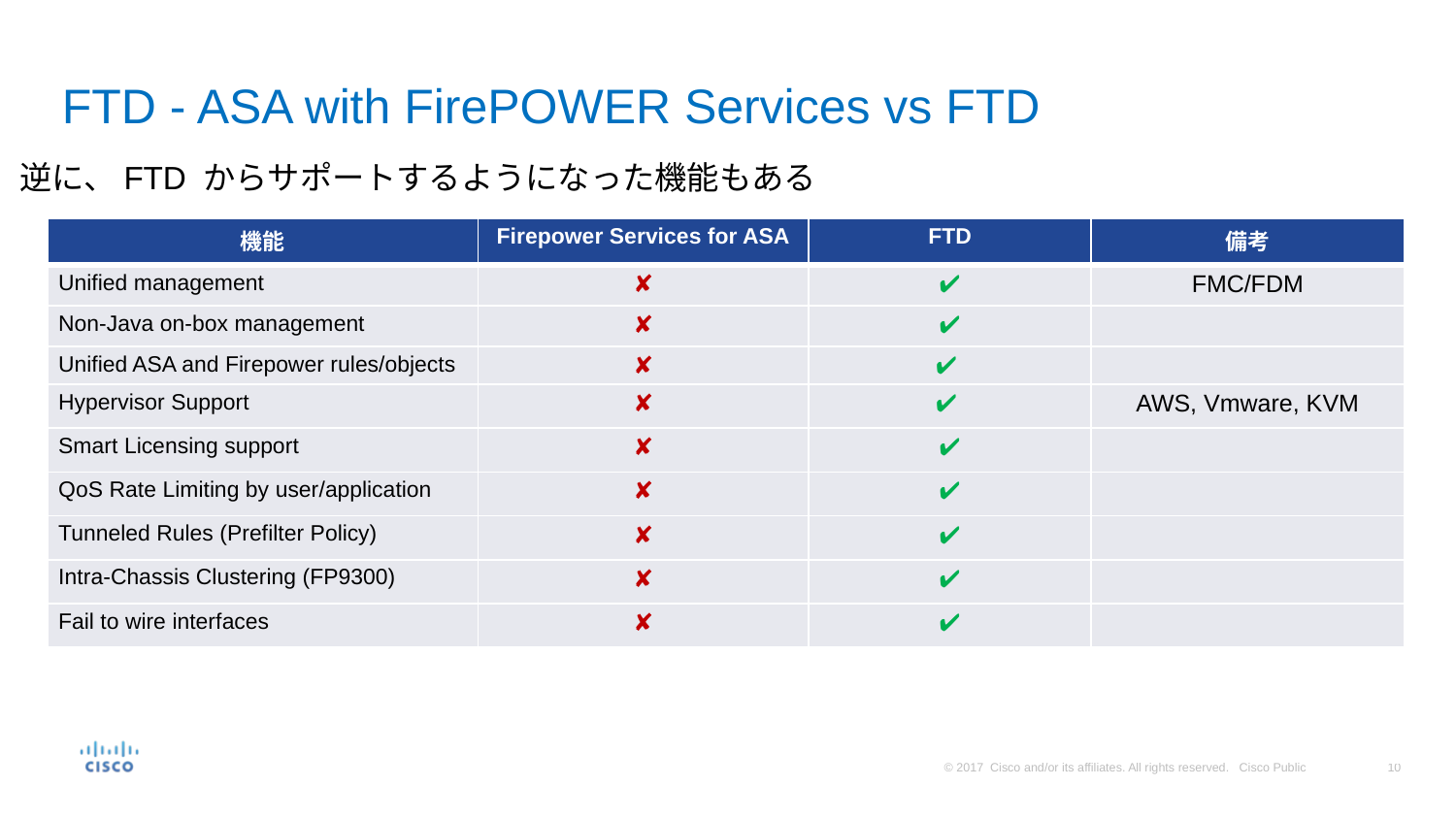

# FTD - ASA with FirePOWER Services vs FTD
逆に、FTD からサポートするようになった機能もある
| 機能 | Firepower Services for ASA | FTD | 備考 |
| --- | --- | --- | --- |
| Unified management | ✘ | ✔ | FMC/FDM |
| Non-Java on-box management | ✘ | ✔ |  |
| Unified ASA and Firepower rules/objects | ✘ | ✔ |  |
| Hypervisor Support | ✘ | ✔ | AWS, Vmware, KVM |
| Smart Licensing support | ✘ | ✔ |  |
| QoS Rate Limiting by user/application | ✘ | ✔ |  |
| Tunneled Rules (Prefilter Policy) | ✘ | ✔ |  |
| Intra-Chassis Clustering (FP9300) | ✘ | ✔ |  |
| Fail to wire interfaces | ✘ | ✔ |  |